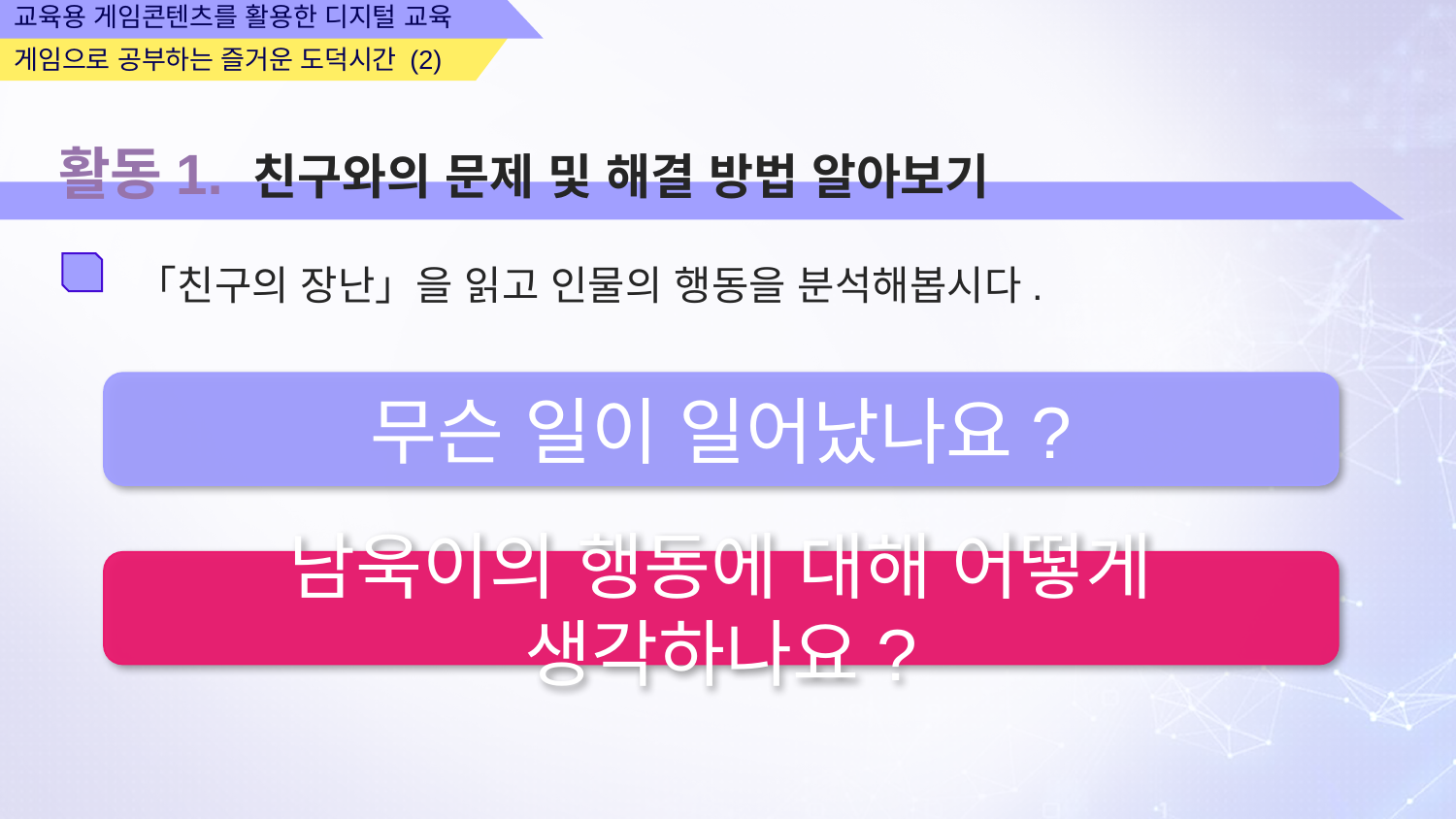

교육용 게임콘텐츠를 활용한 디지털 교육
게임으로 공부하는 즐거운 도덕시간 (2)

활동1. 친구와의 문제 및 해결 방법 알아보기

「친구의 장난」을 읽고 인물의 행동을 분석해봅시다.

무슨 일이 일어났나요?
남욱이의 행동에 대해 어떻게 생각하나요?